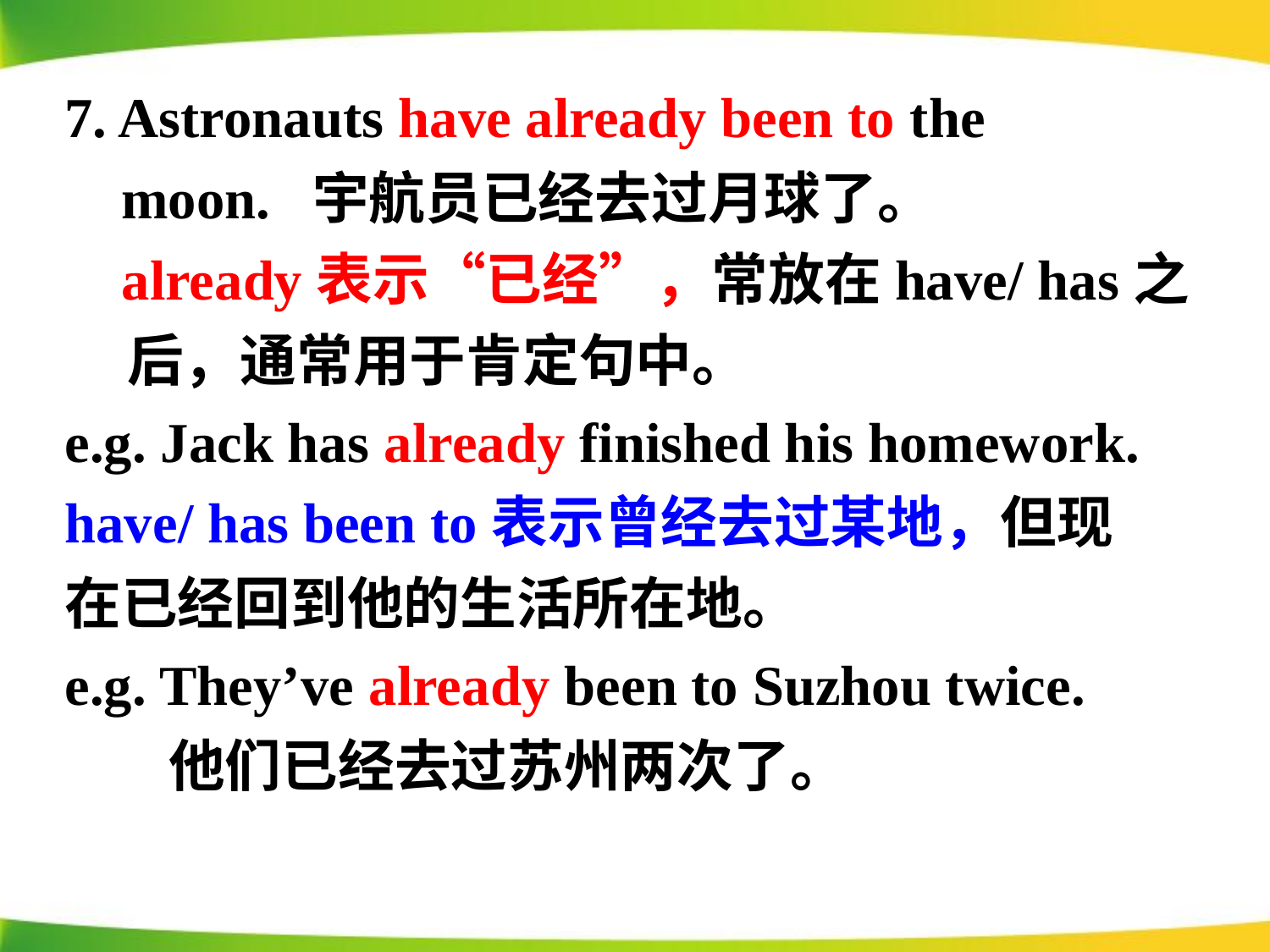

7. Astronauts have already been to the
    moon.  宇航员已经去过月球了。
    already表示“已经”，常放在have/ has之后，通常用于肯定句中。
e.g. Jack has already finished his homework.
have/ has been to表示曾经去过某地，但现
在已经回到他的生活所在地。
e.g. They’ve already been to Suzhou twice.
       他们已经去过苏州两次了。